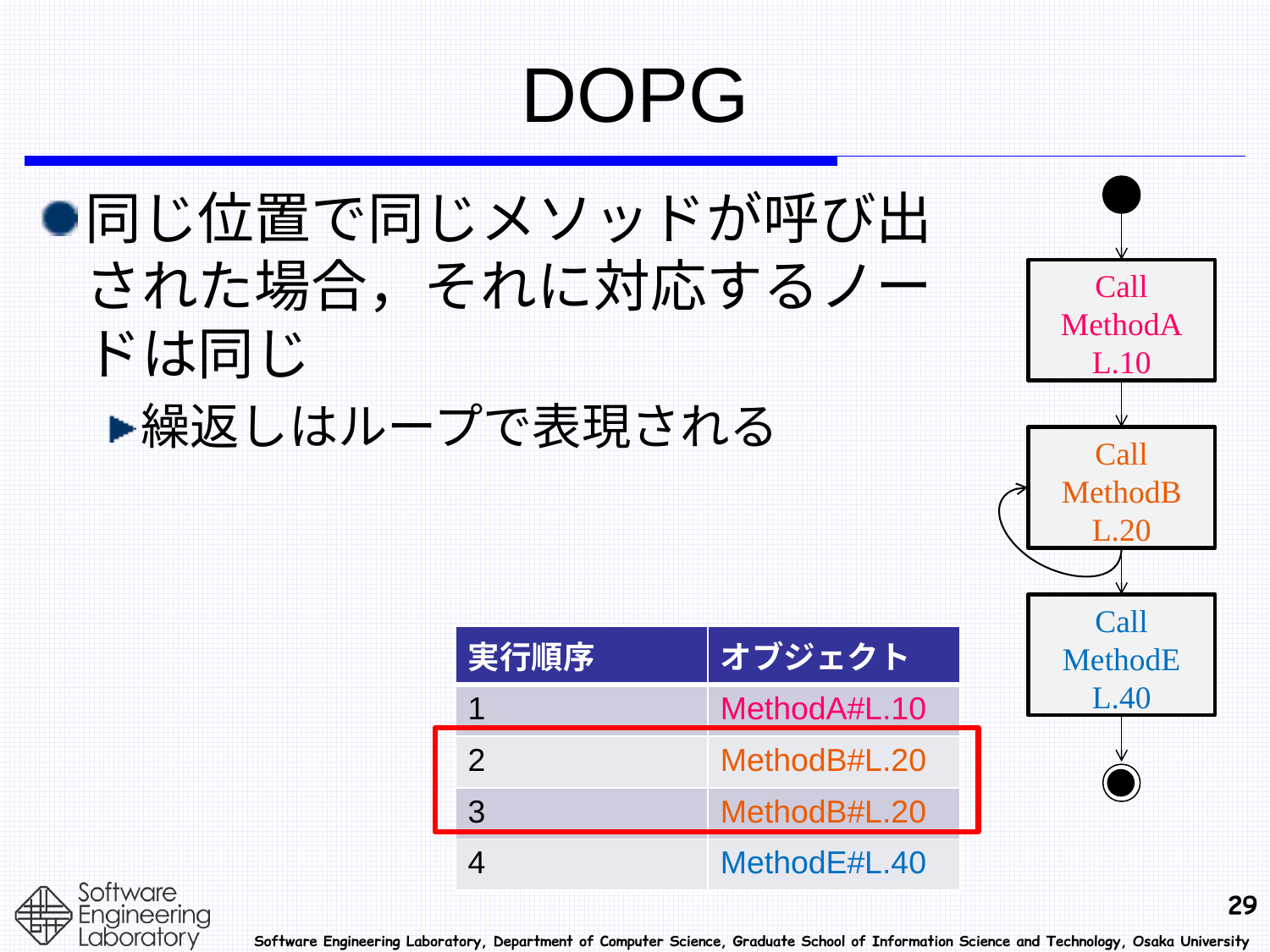

# DOPG
同じ位置で同じメソッドが呼び出された場合，それに対応するノードは同じ
繰返しはループで表現される

Call
MethodA
L.10
Call
MethodB
L.20
Call
MethodE
L.40

| 実行順序 | オブジェクト |
| --- | --- |
| 1 | MethodA#L.10 |
| 2 | MethodB#L.20 |
| 3 | MethodB#L.20 |
| 4 | MethodE#L.40 |